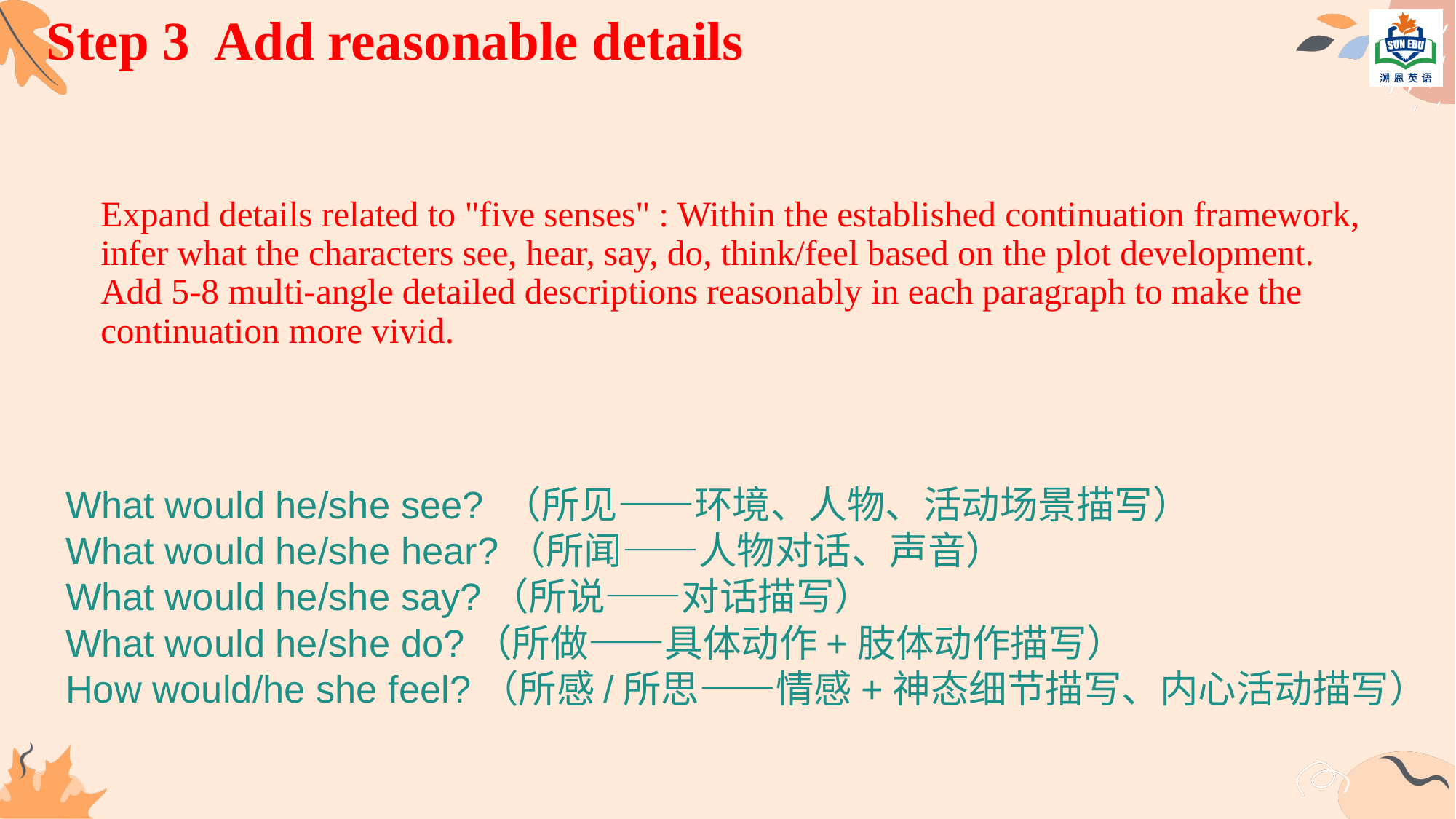

Step 3  Add reasonable details
# Expand details related to "five senses" : Within the established continuation framework, infer what the characters see, hear, say, do, think/feel based on the plot development. Add 5-8 multi-angle detailed descriptions reasonably in each paragraph to make the continuation more vivid.
What would he/she see? （所见——环境、人物、活动场景描写）
What would he/she hear?（所闻——人物对话、声音）
What would he/she say?（所说——对话描写）
What would he/she do?（所做——具体动作+肢体动作描写）
How would/he she feel?（所感/所思——情感+神态细节描写、内心活动描写）